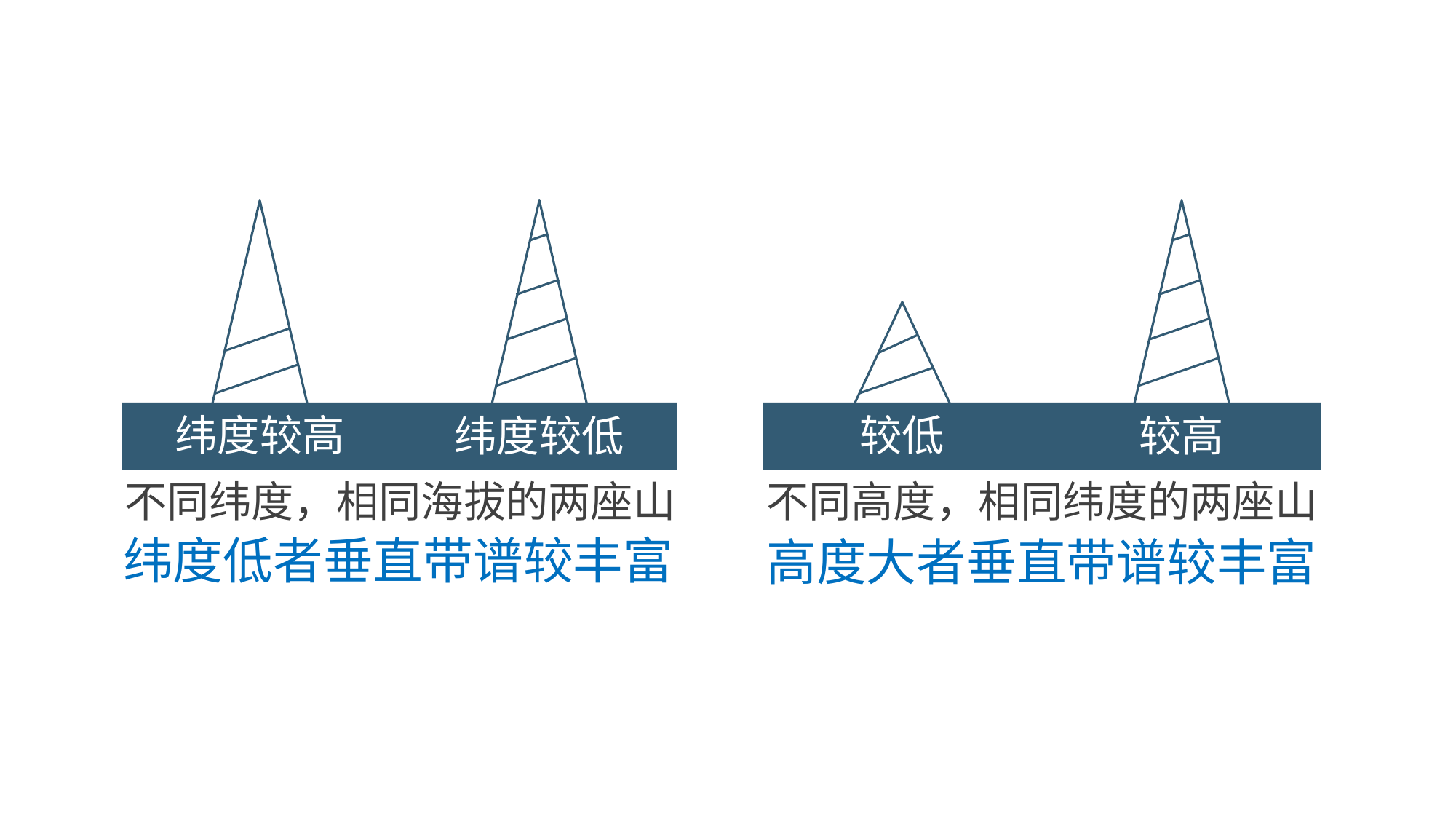

纬度较高
纬度较低

较低
较高

不同纬度，相同海拔的两座山
不同高度，相同纬度的两座山
纬度低者垂直带谱较丰富
高度大者垂直带谱较丰富